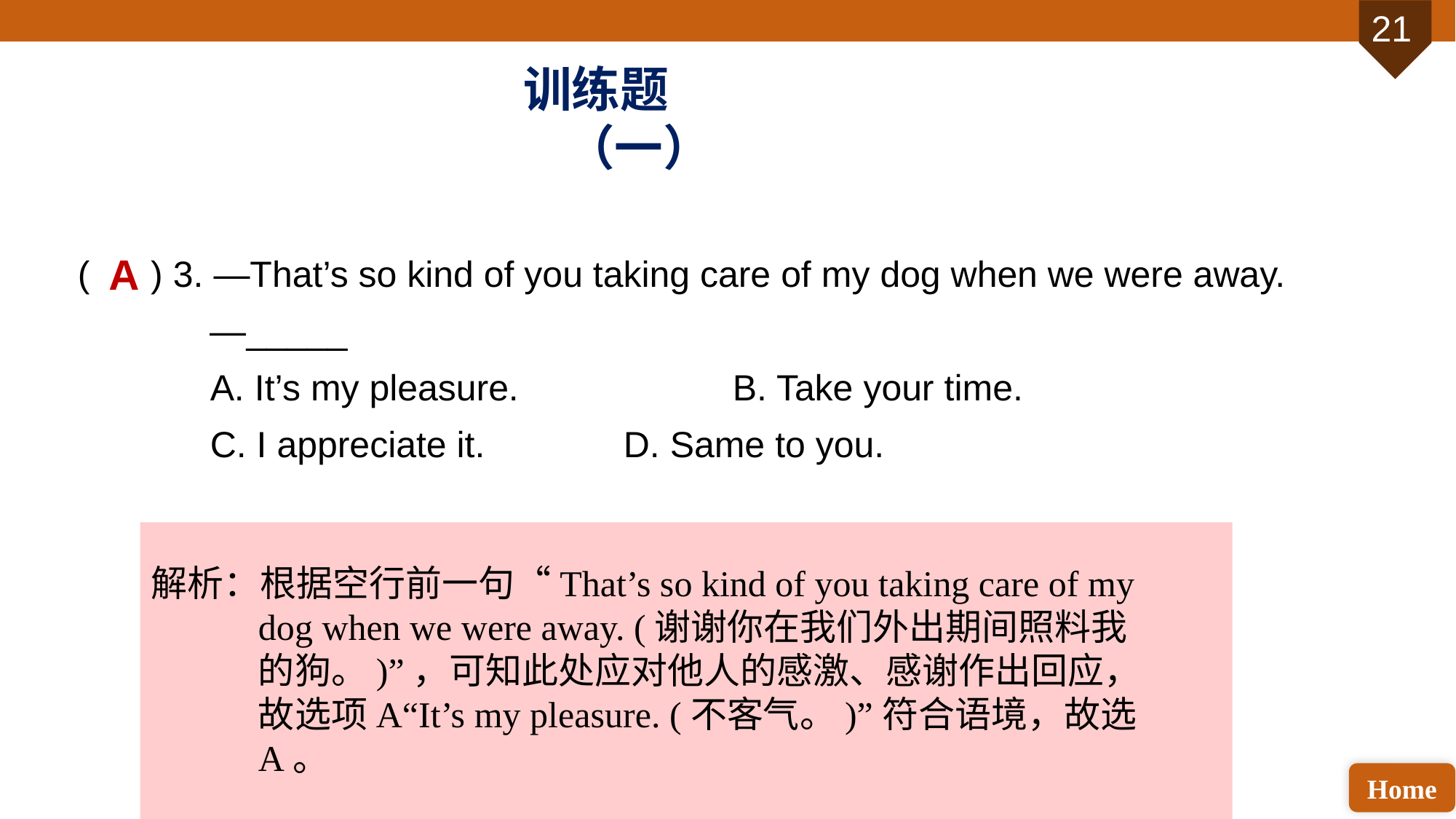

训练题（一）
(      ) 3. —That’s so kind of you taking care of my dog when we were away.
             —_____
             A. It’s my pleasure. 		B. Take your time.
             C. I appreciate it. 		D. Same to you.
A

解析：根据空行前一句“That’s so kind of you taking care of my dog when we were away. (谢谢你在我们外出期间照料我的狗。)”，可知此处应对他人的感激、感谢作出回应，故选项A“It’s my pleasure. (不客气。)”符合语境，故选A。